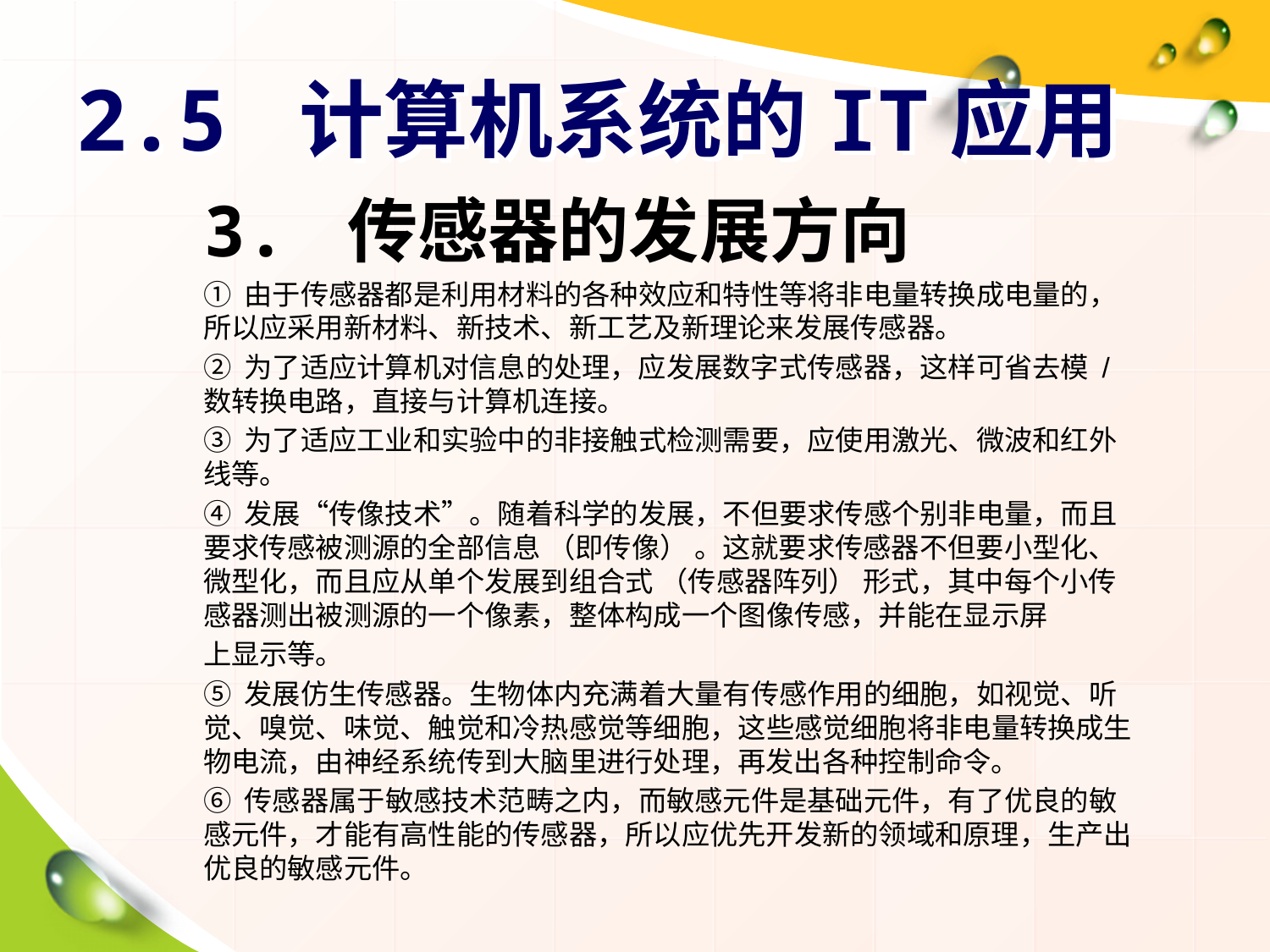

# 2.5 计算机系统的IT应用
3. 传感器的发展方向
① 由于传感器都是利用材料的各种效应和特性等将非电量转换成电量的，所以应采用新材料、新技术、新工艺及新理论来发展传感器。
② 为了适应计算机对信息的处理，应发展数字式传感器，这样可省去模 / 数转换电路，直接与计算机连接。
③ 为了适应工业和实验中的非接触式检测需要，应使用激光、微波和红外线等。
④ 发展“传像技术”。随着科学的发展，不但要求传感个别非电量，而且要求传感被测源的全部信息 （即传像） 。这就要求传感器不但要小型化、微型化，而且应从单个发展到组合式 （传感器阵列） 形式，其中每个小传感器测出被测源的一个像素，整体构成一个图像传感，并能在显示屏
上显示等。
⑤ 发展仿生传感器。生物体内充满着大量有传感作用的细胞，如视觉、听觉、嗅觉、味觉、触觉和冷热感觉等细胞，这些感觉细胞将非电量转换成生物电流，由神经系统传到大脑里进行处理，再发出各种控制命令。
⑥ 传感器属于敏感技术范畴之内，而敏感元件是基础元件，有了优良的敏感元件，才能有高性能的传感器，所以应优先开发新的领域和原理，生产出优良的敏感元件。